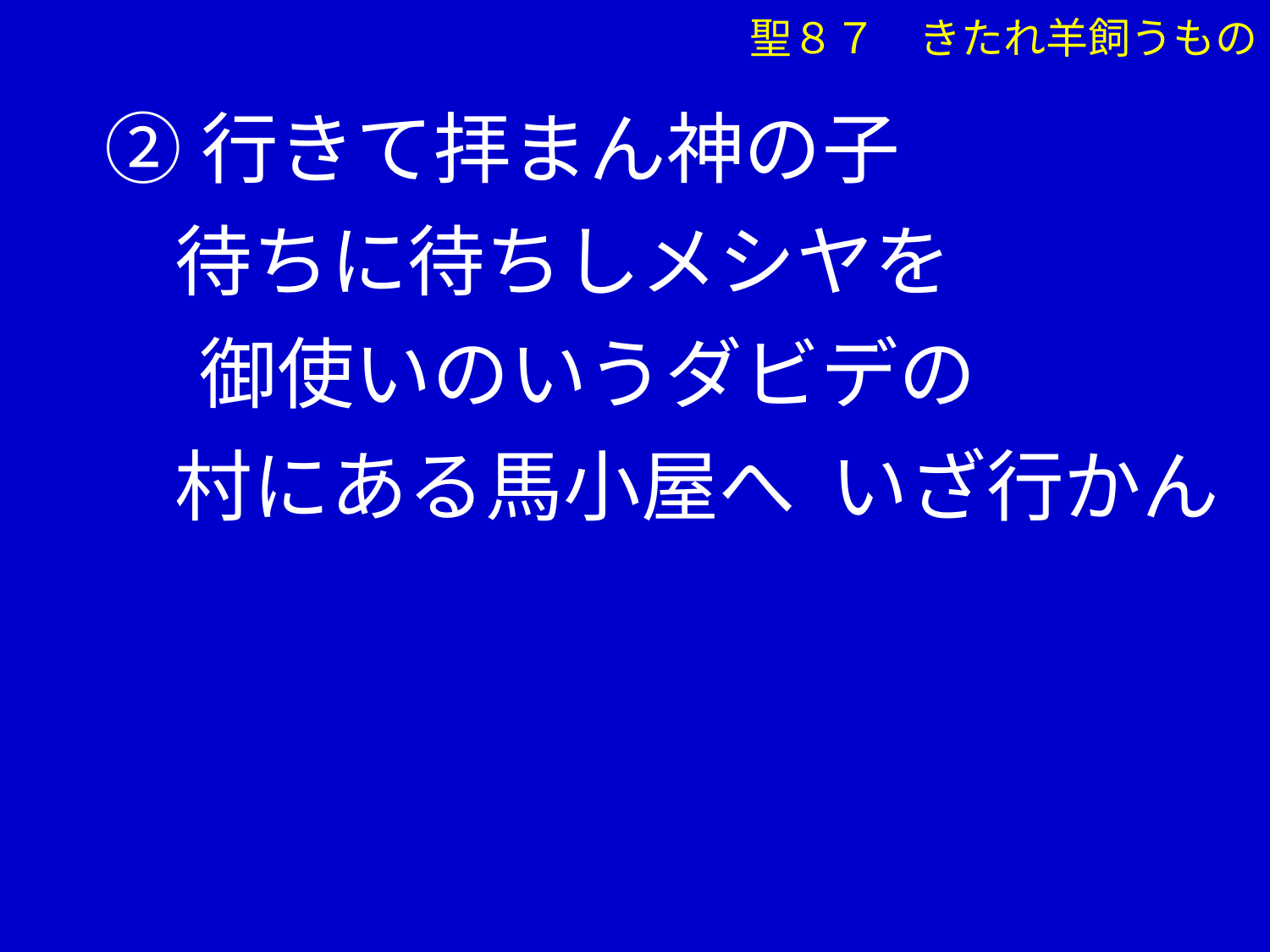

②行きて拝まん神の子
   待ちに待ちしメシヤを
　 御使いのいうダビデの
   村にある馬小屋へ  いざ行かん

聖８７　きたれ羊飼うもの